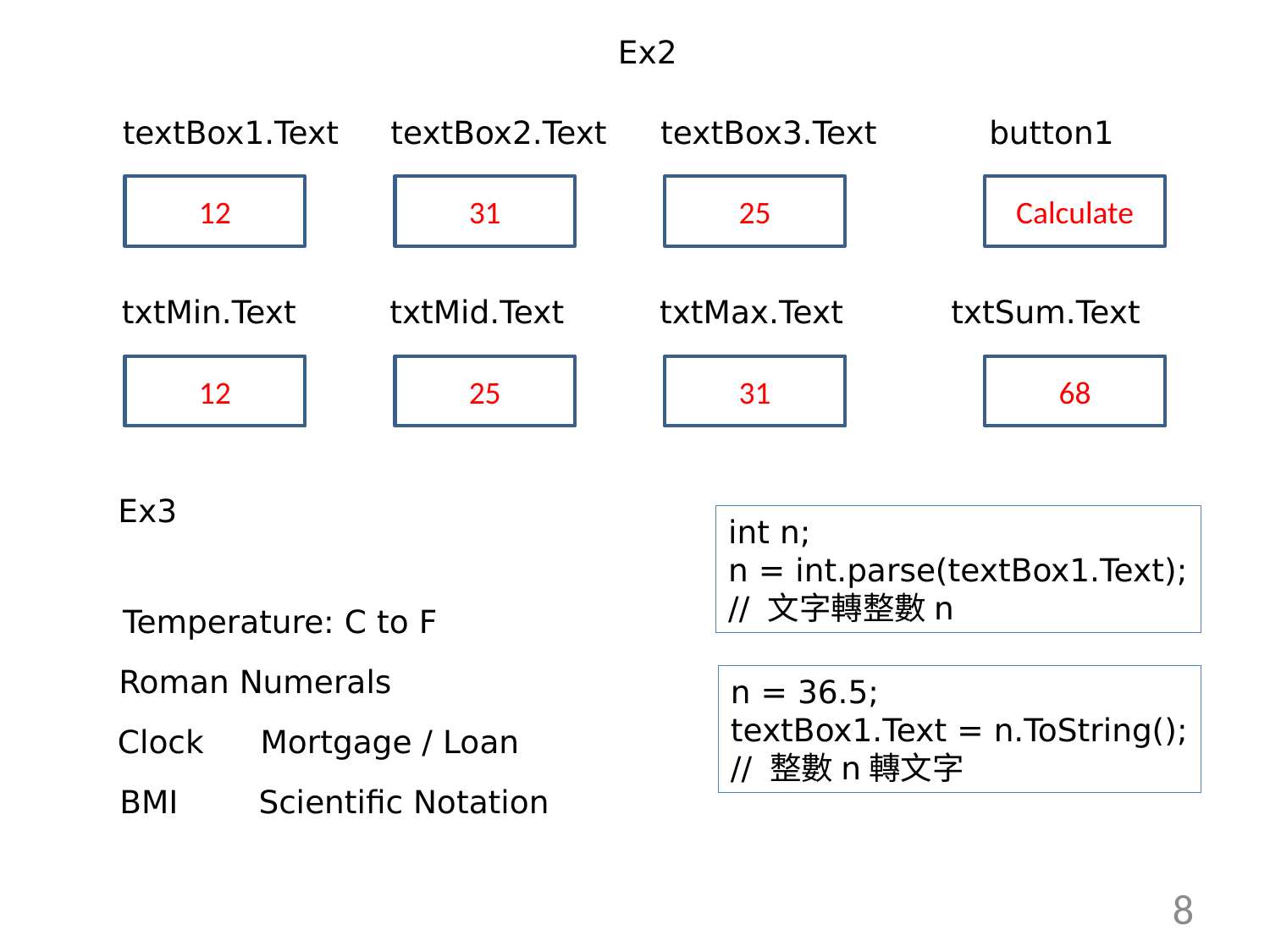

Ex2
textBox1.Text
textBox2.Text
textBox3.Text
button1
12
31
25
Calculate
txtMin.Text
txtMid.Text
txtMax.Text
txtSum.Text
12
25
31
68
Ex3
int n;
n = int.parse(textBox1.Text);
// 文字轉整數n
Temperature: C to F
Roman Numerals
n = 36.5;
textBox1.Text = n.ToString();
// 整數n轉文字
Clock
Mortgage / Loan
BMI
Scientific Notation
8